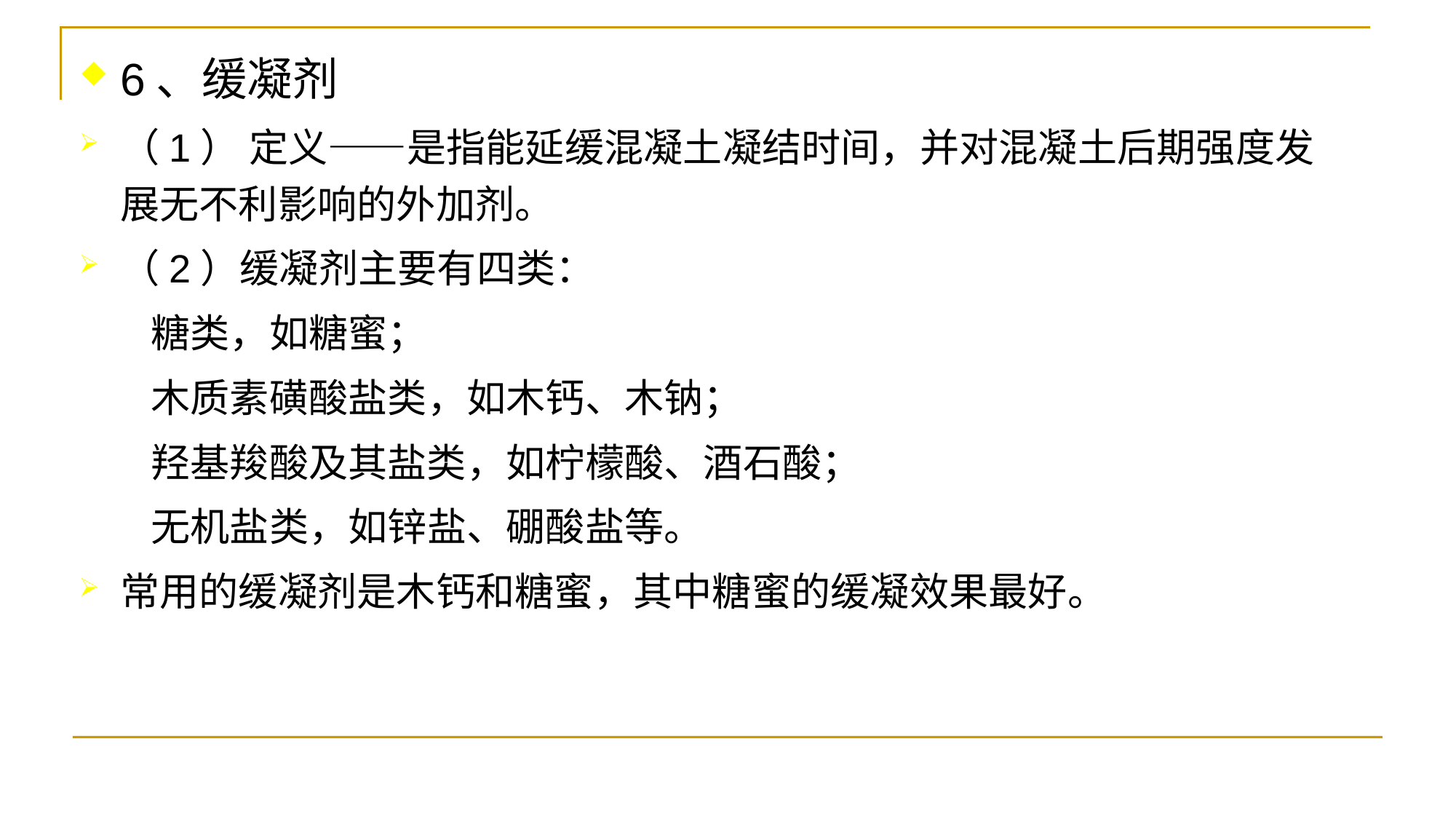

6、缓凝剂
（1） 定义——是指能延缓混凝土凝结时间，并对混凝土后期强度发展无不利影响的外加剂。
（2）缓凝剂主要有四类：
       糖类，如糖蜜；
       木质素磺酸盐类，如木钙、木钠；
       羟基羧酸及其盐类，如柠檬酸、酒石酸；
       无机盐类，如锌盐、硼酸盐等。
常用的缓凝剂是木钙和糖蜜，其中糖蜜的缓凝效果最好。